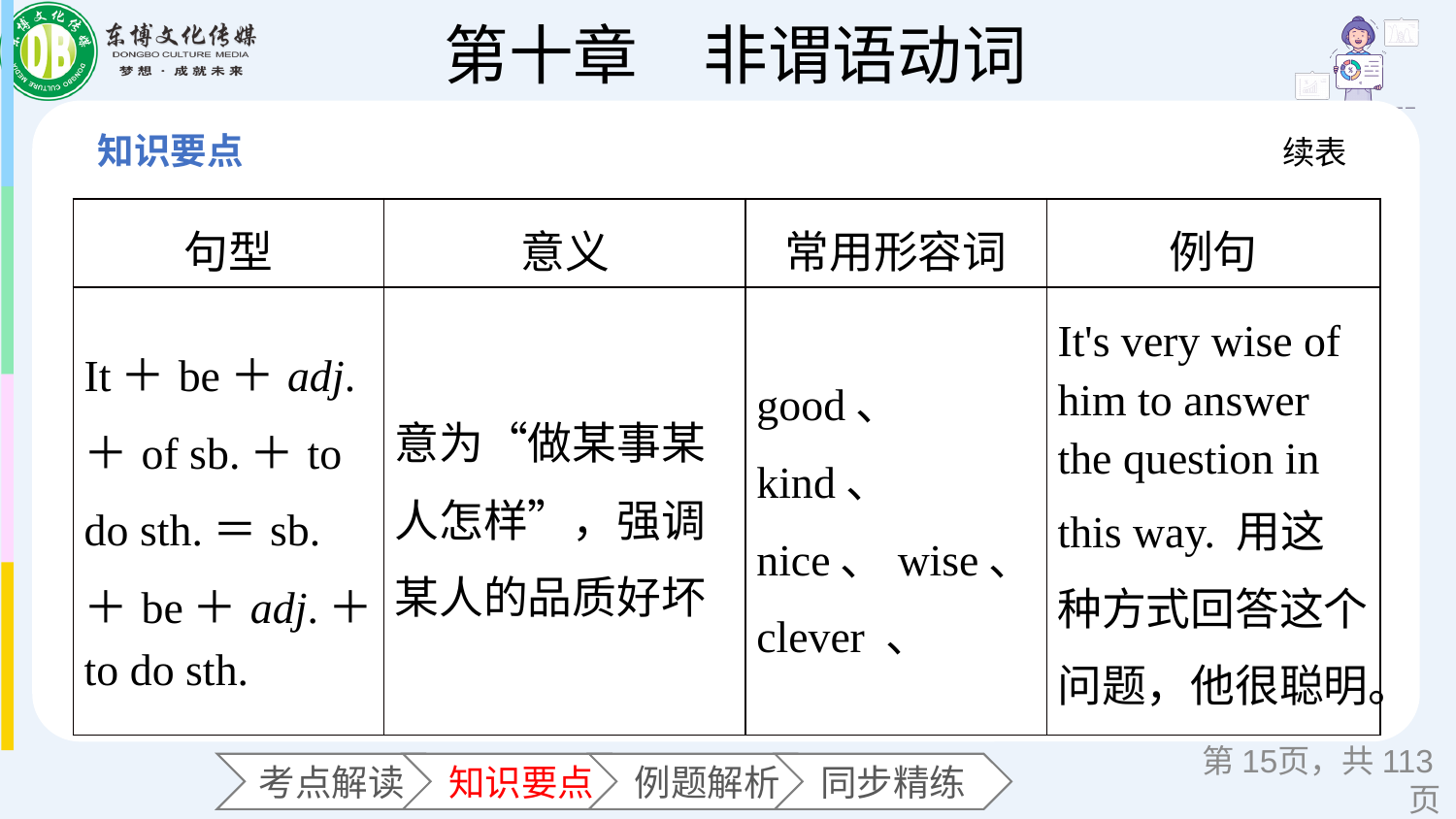

续表
| 句型 | 意义 | 常用形容词 | 例句 |
| --- | --- | --- | --- |
| It＋be＋adj.＋of sb.＋to do sth.＝sb.＋be＋adj.＋to do sth. | 意为“做某事某人怎样”，强调某人的品质好坏 | good、 kind、 nice、wise、 clever 、 | It's very wise of him to answer the question in this way. 用这种方式回答这个问题，他很聪明。 |
第15页，共113页